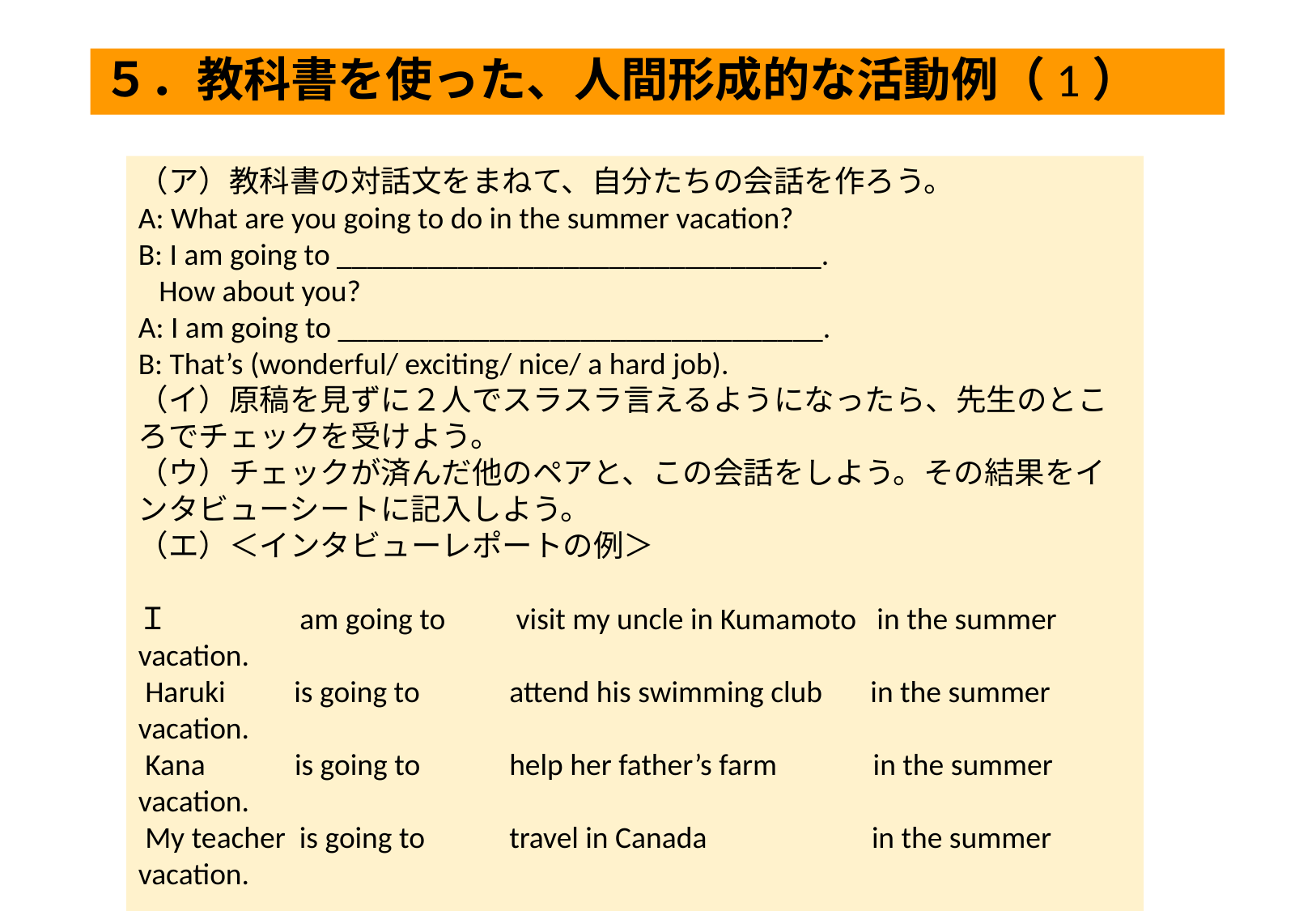

# ５．教科書を使った、人間形成的な活動例（1）
（ア）教科書の対話文をまねて、自分たちの会話を作ろう。
A: What are you going to do in the summer vacation?
B: I am going to ________________________________.
   How about you?
A: I am going to ________________________________.
B: That’s (wonderful/ exciting/ nice/ a hard job).
（イ）原稿を見ずに２人でスラスラ言えるようになったら、先生のところでチェックを受けよう。
（ウ）チェックが済んだ他のペアと、この会話をしよう。その結果をインタビューシートに記入しよう。
（エ）＜インタビューレポートの例＞

Ｉ                  am going to	  visit my uncle in Kumamoto   in the summer vacation.
 Haruki          is going to 	 attend his swimming club       in the summer vacation.
 Kana             is going to	 help her father’s farm              in the summer vacation.
 My teacher  is going to	 travel in Canada                        in the summer vacation.